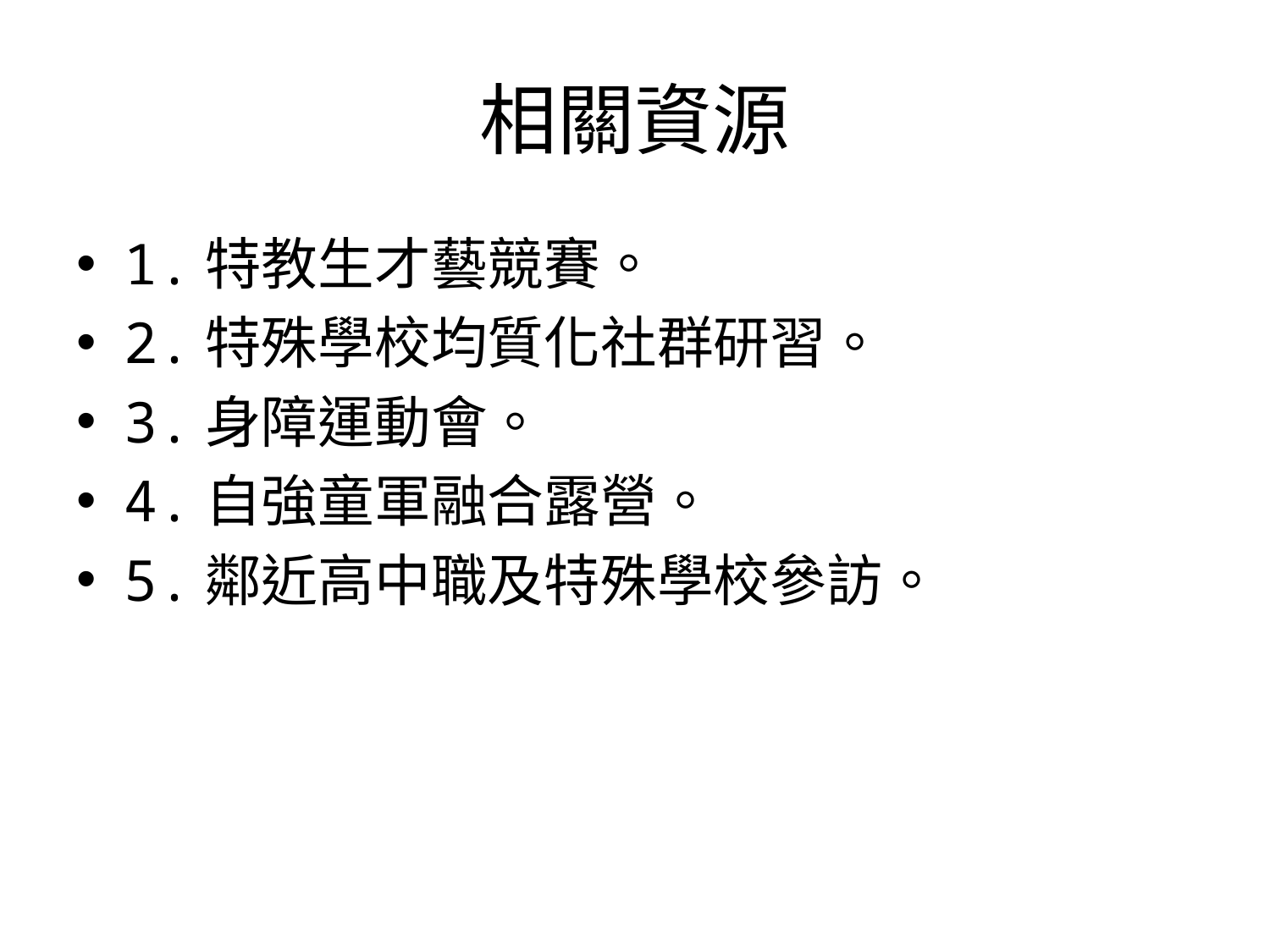

# 相關資源
1.特教生才藝競賽。
2.特殊學校均質化社群研習。
3.身障運動會。
4.自強童軍融合露營。
5.鄰近高中職及特殊學校參訪。